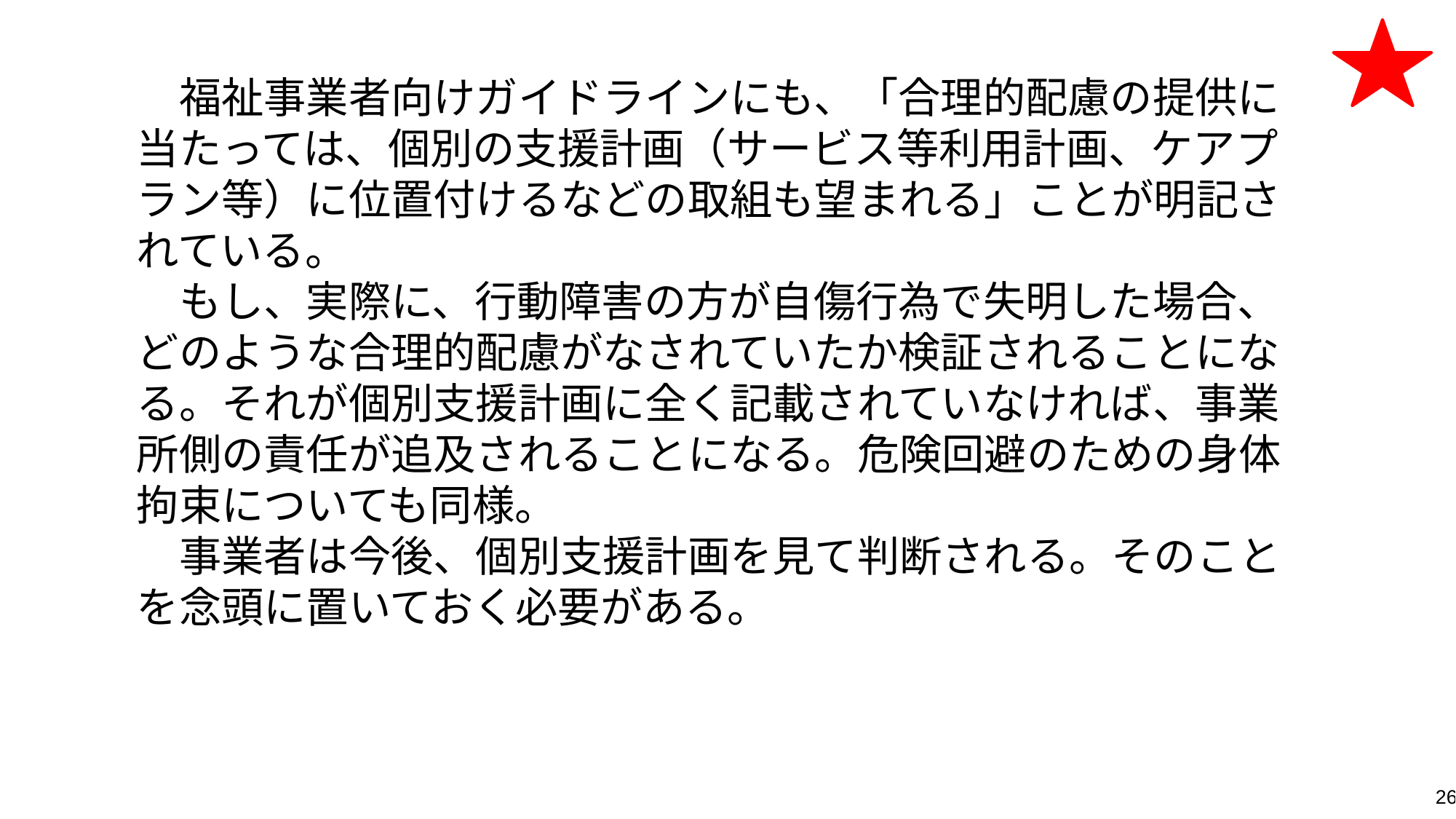

福祉事業者向けガイドラインにも、「合理的配慮の提供に当たっては、個別の支援計画（サービス等利用計画、ケアプラン等）に位置付けるなどの取組も望まれる」ことが明記されている。
　もし、実際に、行動障害の方が自傷行為で失明した場合、どのような合理的配慮がなされていたか検証されることになる。それが個別支援計画に全く記載されていなければ、事業所側の責任が追及されることになる。危険回避のための身体拘束についても同様。
　事業者は今後、個別支援計画を見て判断される。そのことを念頭に置いておく必要がある。
26